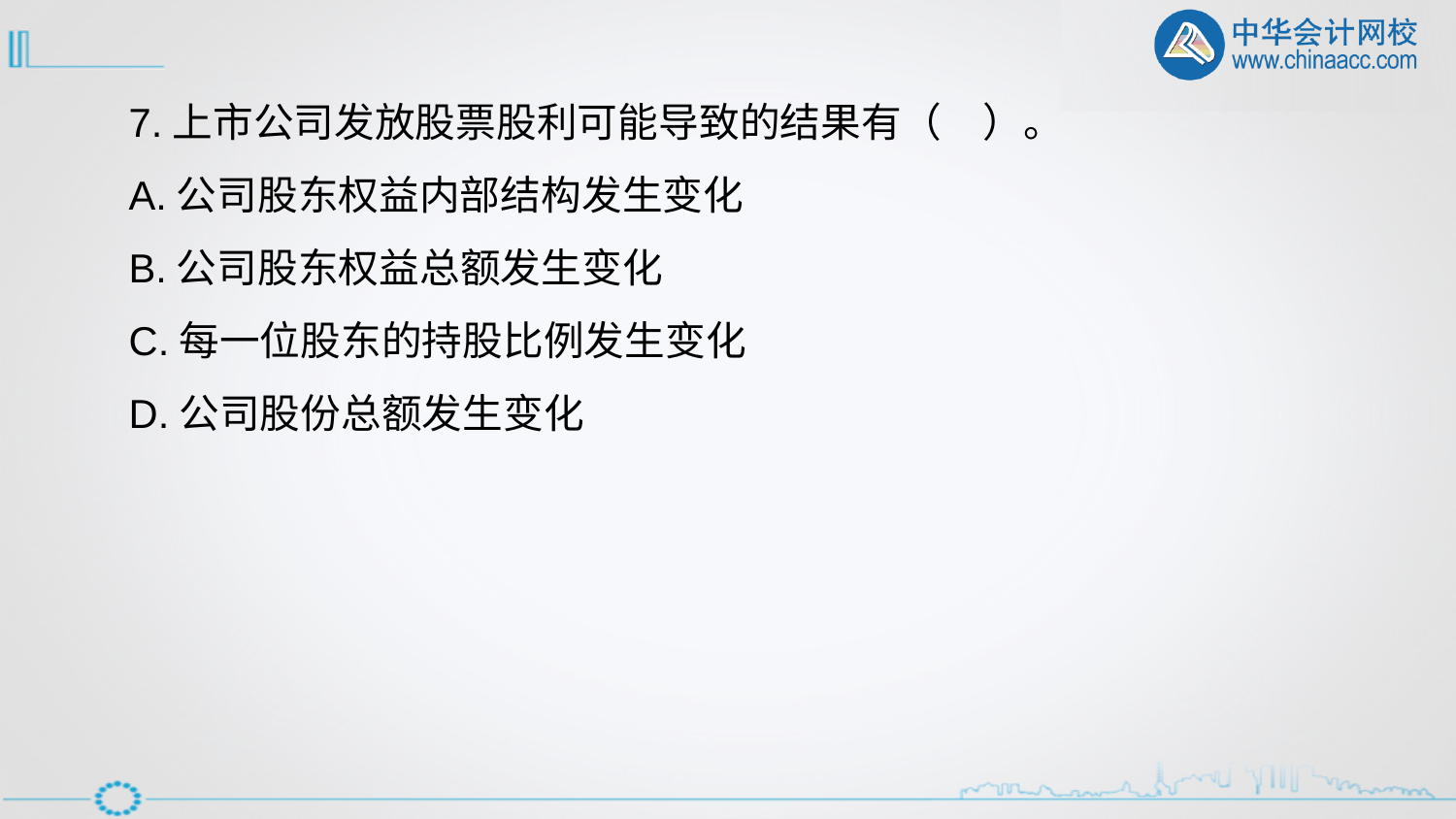

7.上市公司发放股票股利可能导致的结果有（　）。
A.公司股东权益内部结构发生变化
B.公司股东权益总额发生变化
C.每一位股东的持股比例发生变化
D.公司股份总额发生变化